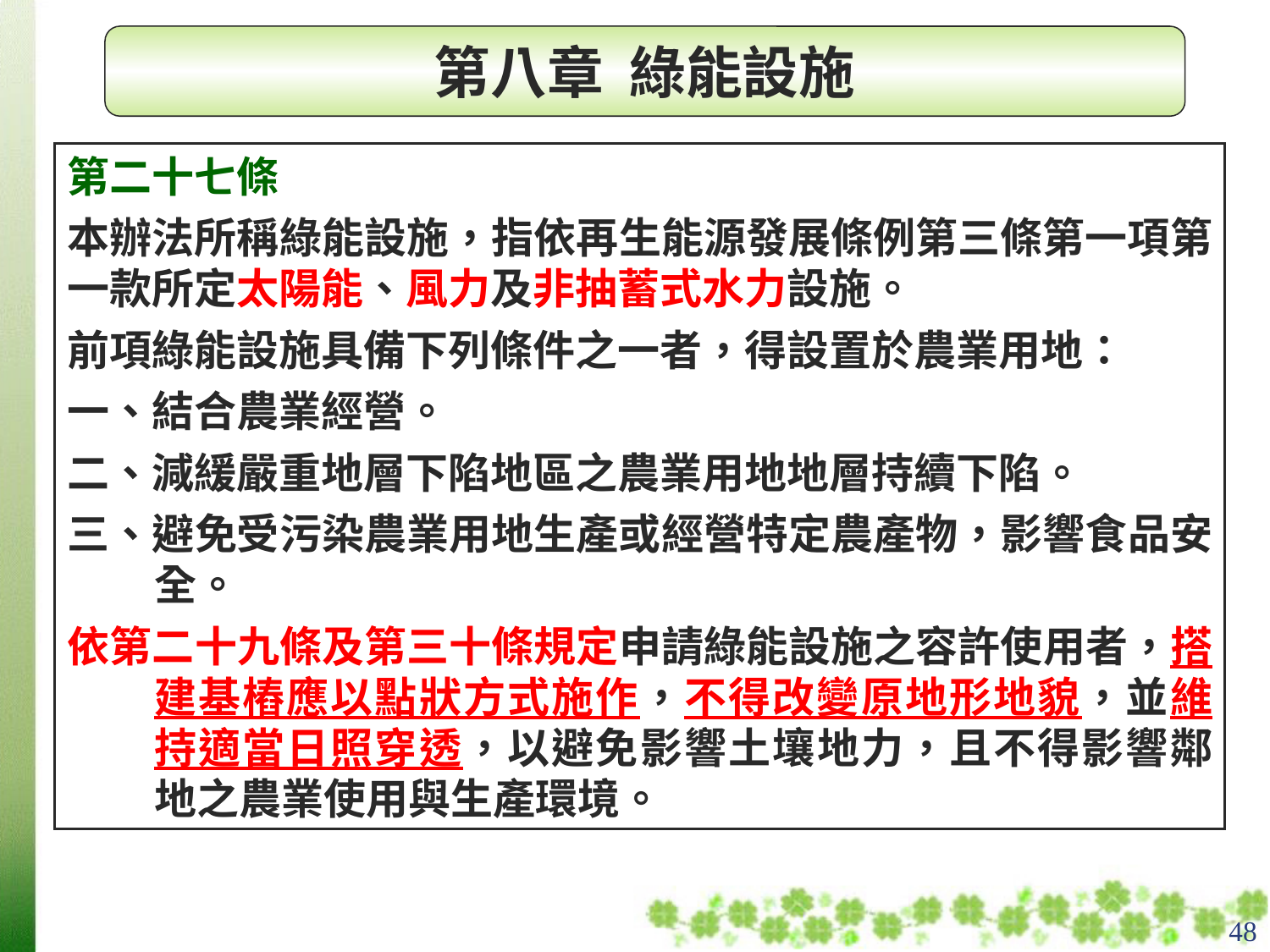

第八章  綠能設施
第二十七條
本辦法所稱綠能設施，指依再生能源發展條例第三條第一項第一款所定太陽能、風力及非抽蓄式水力設施。
前項綠能設施具備下列條件之一者，得設置於農業用地：
一、結合農業經營。
二、減緩嚴重地層下陷地區之農業用地地層持續下陷。
三、避免受污染農業用地生產或經營特定農產物，影響食品安全。
依第二十九條及第三十條規定申請綠能設施之容許使用者，搭建基樁應以點狀方式施作，不得改變原地形地貌，並維持適當日照穿透，以避免影響土壤地力，且不得影響鄰地之農業使用與生產環境。
48